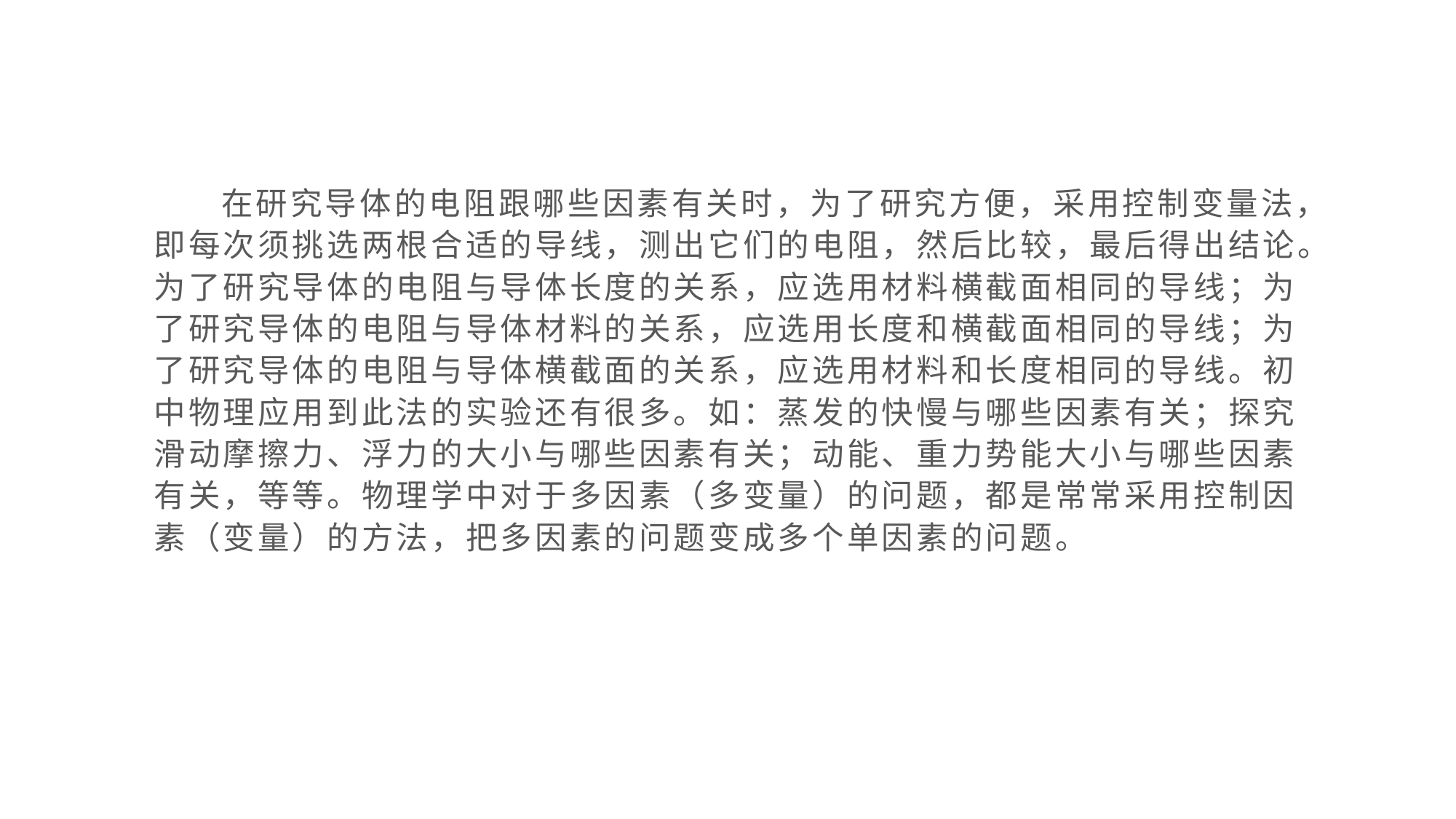

在研究导体的电阻跟哪些因素有关时，为了研究方便，采用控制变量法，即每次须挑选两根合适的导线，测出它们的电阻，然后比较，最后得出结论。为了研究导体的电阻与导体长度的关系，应选用材料横截面相同的导线；为了研究导体的电阻与导体材料的关系，应选用长度和横截面相同的导线；为了研究导体的电阻与导体横截面的关系，应选用材料和长度相同的导线。初中物理应用到此法的实验还有很多。如：蒸发的快慢与哪些因素有关；探究滑动摩擦力、浮力的大小与哪些因素有关；动能、重力势能大小与哪些因素有关，等等。物理学中对于多因素（多变量）的问题，都是常常采用控制因素（变量）的方法，把多因素的问题变成多个单因素的问题。